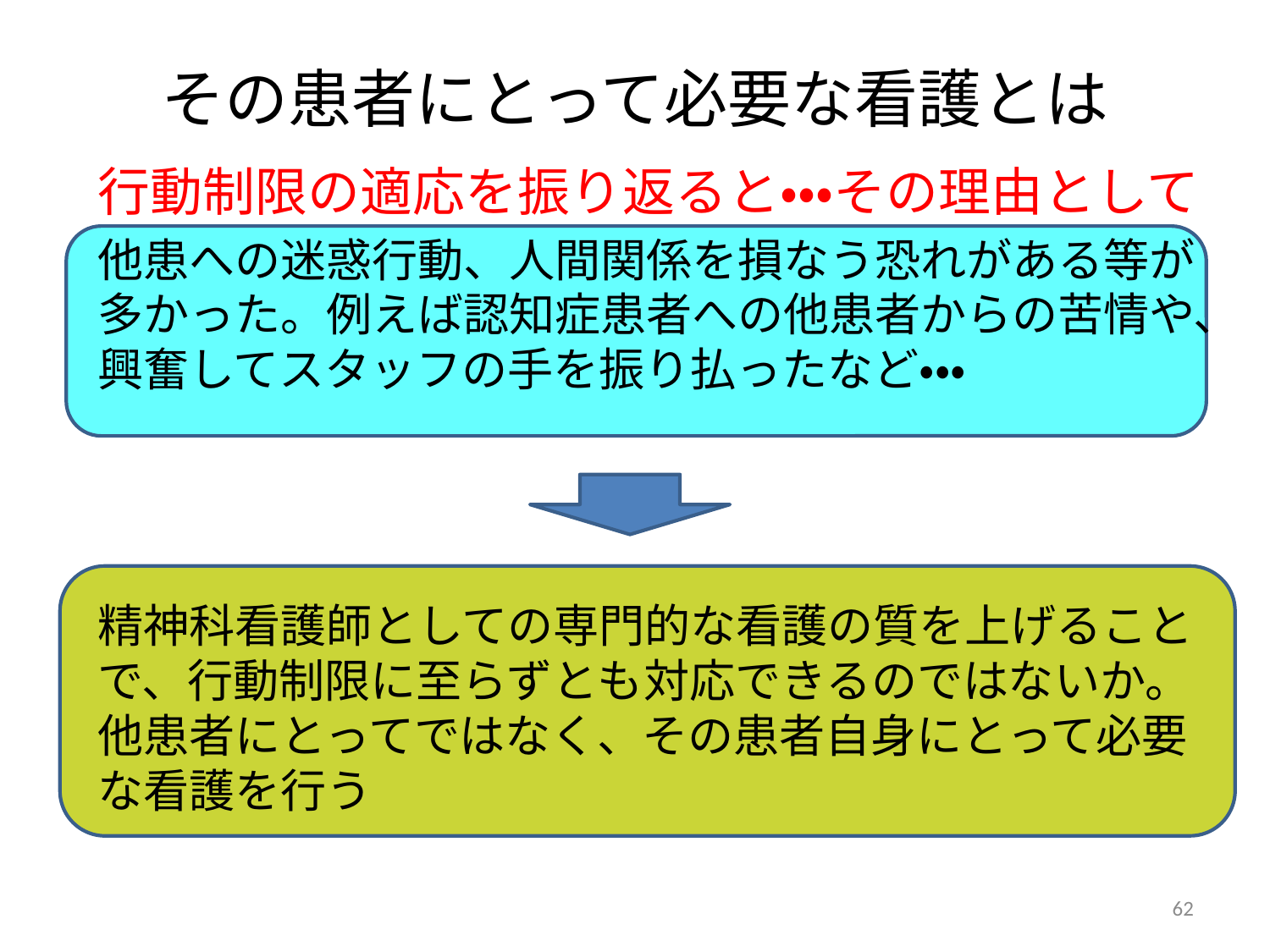

# その患者にとって必要な看護とは
行動制限の適応を振り返ると・・・その理由として
他患への迷惑行動、人間関係を損なう恐れがある等が多かった。例えば認知症患者への他患者からの苦情や、興奮してスタッフの手を振り払ったなど・・・

精神科看護師としての専門的な看護の質を上げることで、行動制限に至らずとも対応できるのではないか。他患者にとってではなく、その患者自身にとって必要な看護を行う

62